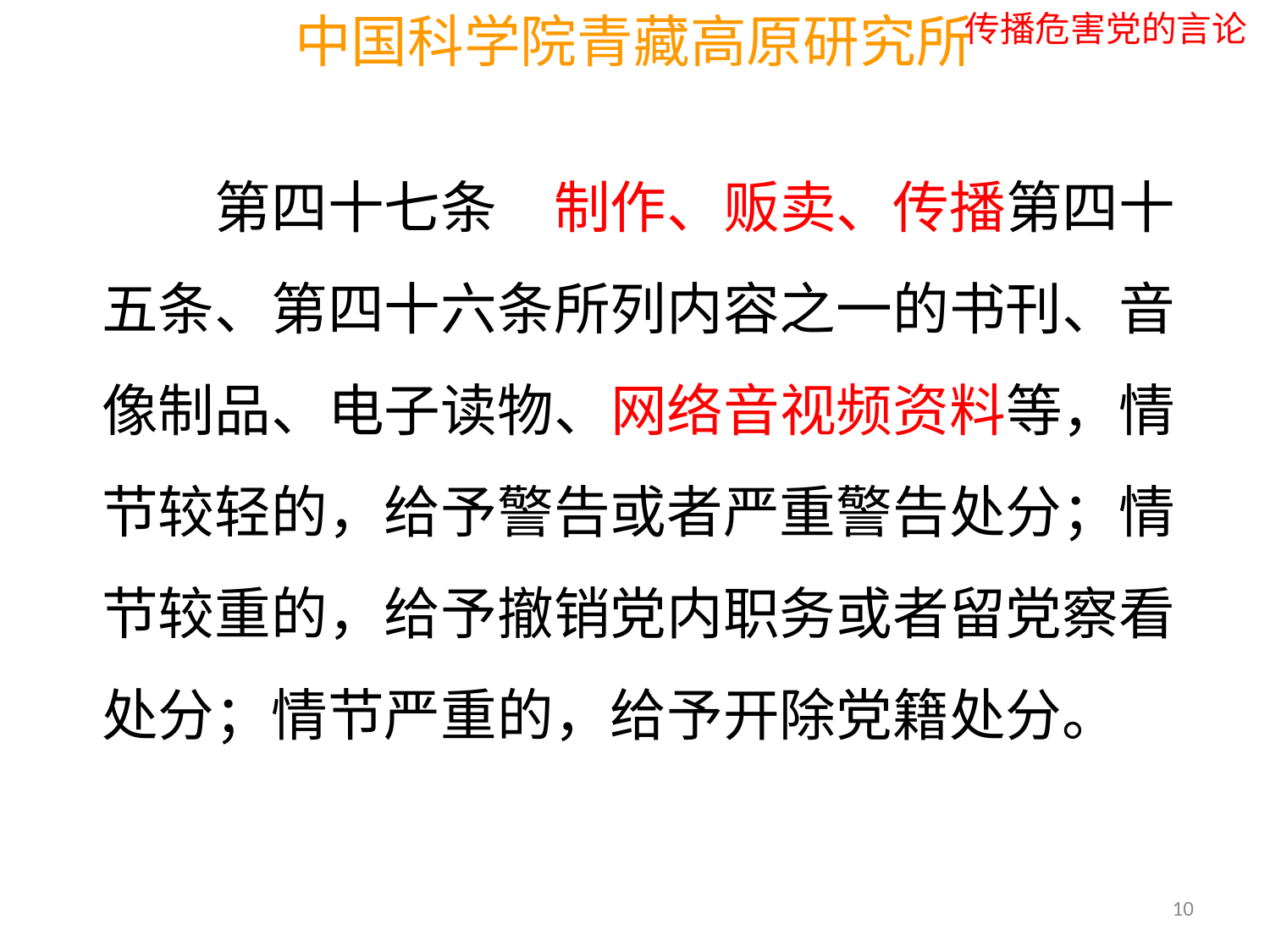

传播危害党的言论
　　第四十七条　制作、贩卖、传播第四十五条、第四十六条所列内容之一的书刊、音像制品、电子读物、网络音视频资料等，情节较轻的，给予警告或者严重警告处分；情节较重的，给予撤销党内职务或者留党察看处分；情节严重的，给予开除党籍处分。
10